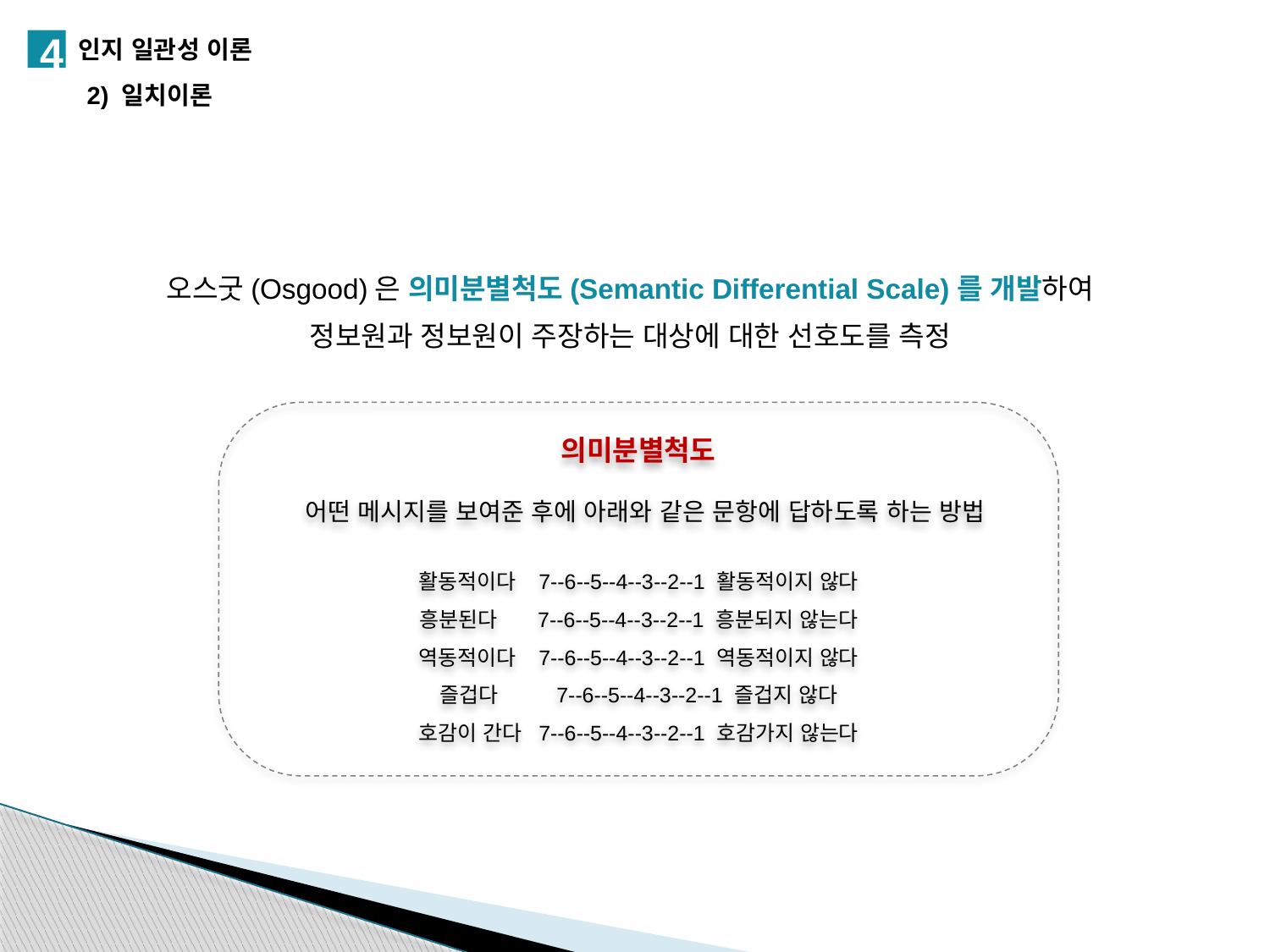

4
인지 일관성 이론

2) 일치이론
오스굿(Osgood)은 의미분별척도(Semantic Differential Scale)를 개발하여
정보원과 정보원이 주장하는 대상에 대한 선호도를 측정
의미분별척도
 어떤 메시지를 보여준 후에 아래와 같은 문항에 답하도록 하는 방법

활동적이다   7--6--5--4--3--2--1 활동적이지 않다
흥분된다      7--6--5--4--3--2--1 흥분되지 않는다
역동적이다   7--6--5--4--3--2--1 역동적이지 않다
즐겁다         7--6--5--4--3--2--1 즐겁지 않다
호감이 간다  7--6--5--4--3--2--1 호감가지 않는다